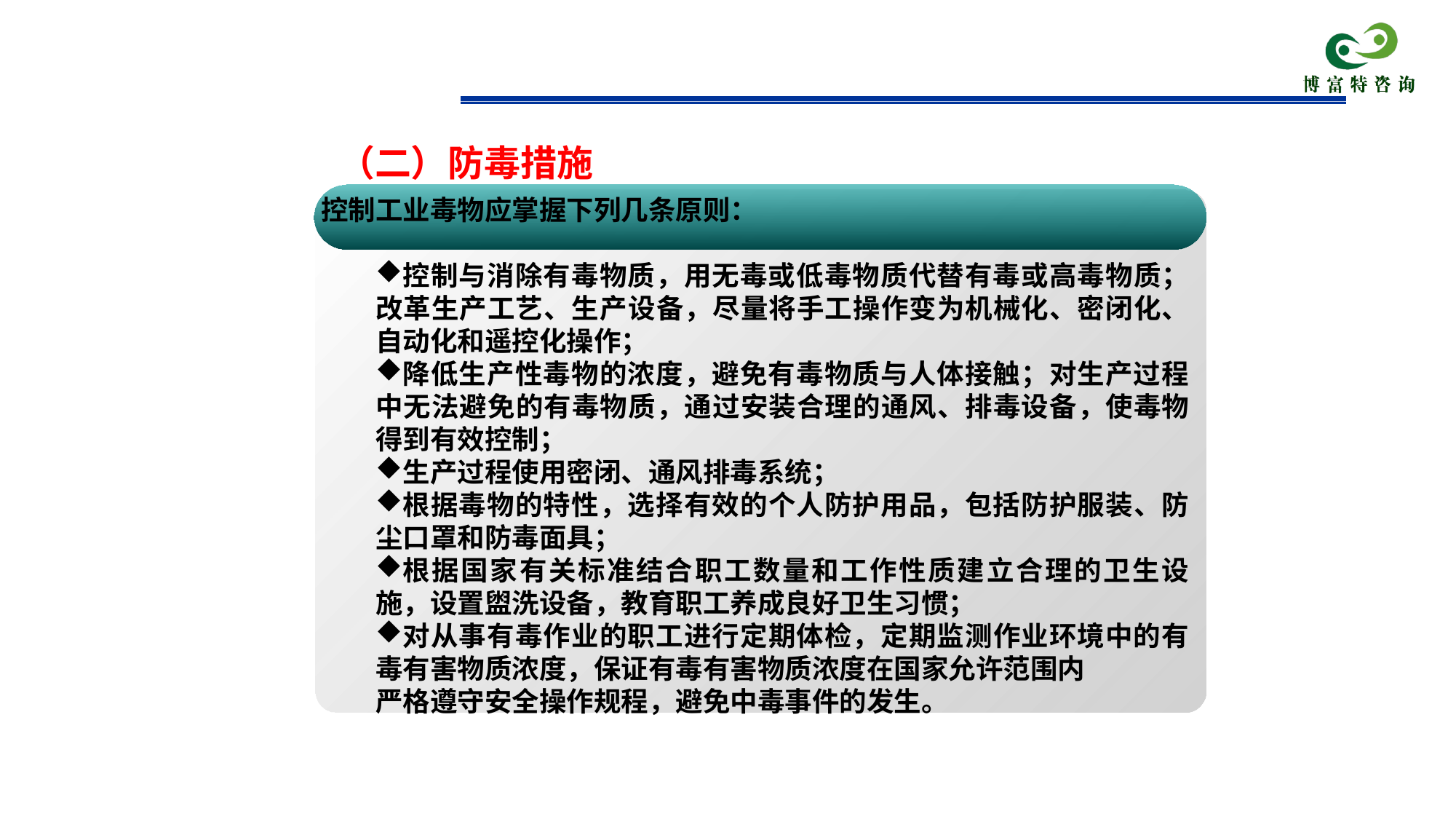

（二）防毒措施

控制工业毒物应掌握下列几条原则：

控制与消除有毒物质，用无毒或低毒物质代替有毒或高毒物质；改革生产工艺、生产设备，尽量将手工操作变为机械化、密闭化、自动化和遥控化操作；
降低生产性毒物的浓度，避免有毒物质与人体接触；对生产过程中无法避免的有毒物质，通过安装合理的通风、排毒设备，使毒物得到有效控制；
生产过程使用密闭、通风排毒系统；
根据毒物的特性，选择有效的个人防护用品，包括防护服装、防尘口罩和防毒面具；
根据国家有关标准结合职工数量和工作性质建立合理的卫生设施，设置盥洗设备，教育职工养成良好卫生习惯；
对从事有毒作业的职工进行定期体检，定期监测作业环境中的有毒有害物质浓度，保证有毒有害物质浓度在国家允许范围内
严格遵守安全操作规程，避免中毒事件的发生。